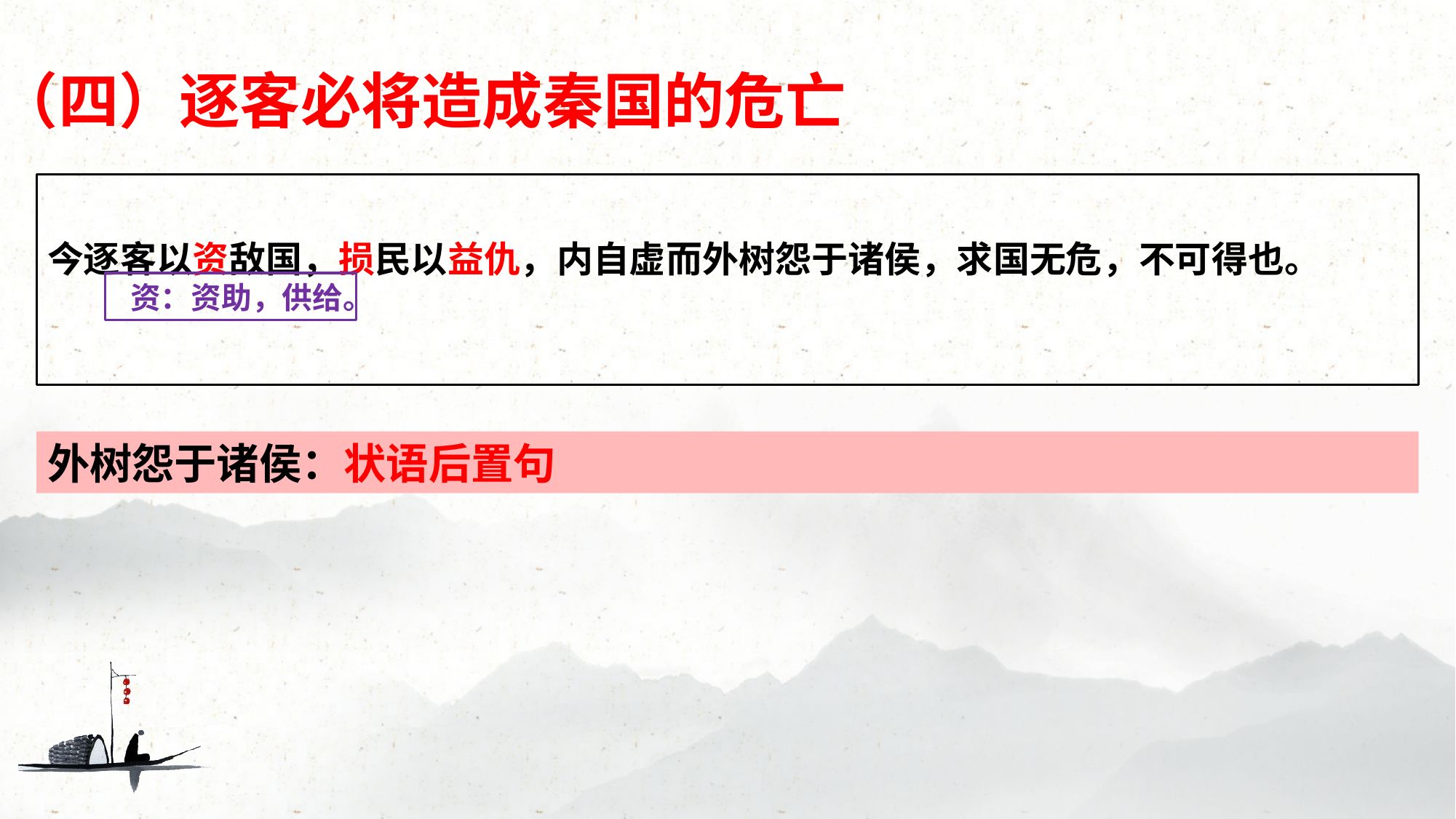

（四）逐客必将造成秦国的危亡
今逐客以资敌国，损民以益仇，内自虚而外树怨于诸侯，求国无危，不可得也。

 资：资助，供给。

外树怨于诸侯：状语后置句